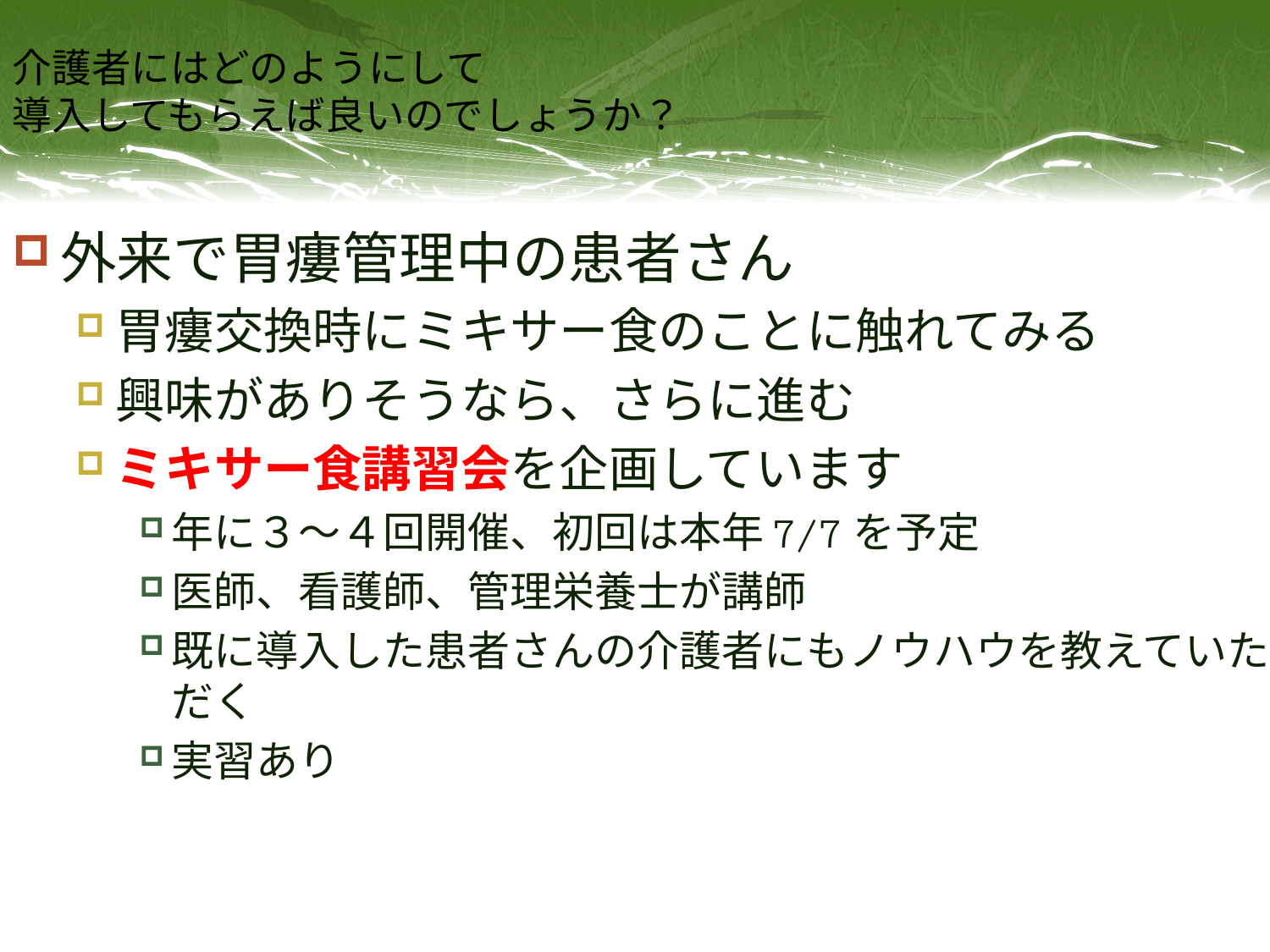

# 介護者にはどのようにして 導入してもらえば良いのでしょうか？
外来で胃瘻管理中の患者さん
胃瘻交換時にミキサー食のことに触れてみる
興味がありそうなら、さらに進む
ミキサー食講習会を企画しています
年に３～４回開催、初回は本年7/7を予定
医師、看護師、管理栄養士が講師
既に導入した患者さんの介護者にもノウハウを教えていただく
実習あり